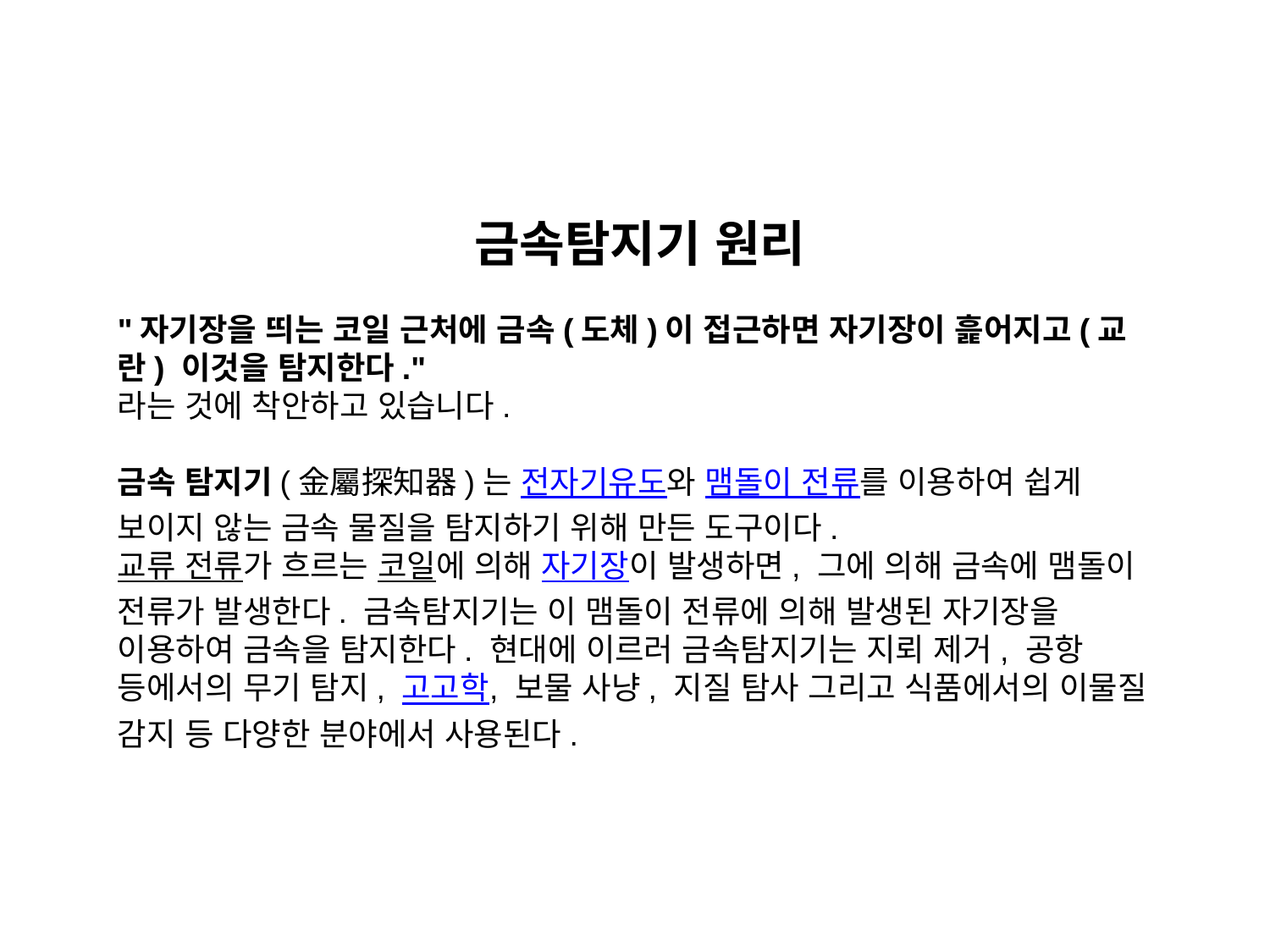

금속탐지기 원리

"자기장을 띄는 코일 근처에 금속(도체)이 접근하면 자기장이 흝어지고(교란) 이것을 탐지한다."
라는 것에 착안하고 있습니다.

금속 탐지기(金屬探知器)는 전자기유도와 맴돌이 전류를 이용하여 쉽게 보이지 않는 금속 물질을 탐지하기 위해 만든 도구이다.
교류 전류가 흐르는 코일에 의해 자기장이 발생하면, 그에 의해 금속에 맴돌이 전류가 발생한다. 금속탐지기는 이 맴돌이 전류에 의해 발생된 자기장을 이용하여 금속을 탐지한다. 현대에 이르러 금속탐지기는 지뢰 제거, 공항 등에서의 무기 탐지, 고고학, 보물 사냥, 지질 탐사 그리고 식품에서의 이물질 감지 등 다양한 분야에서 사용된다.